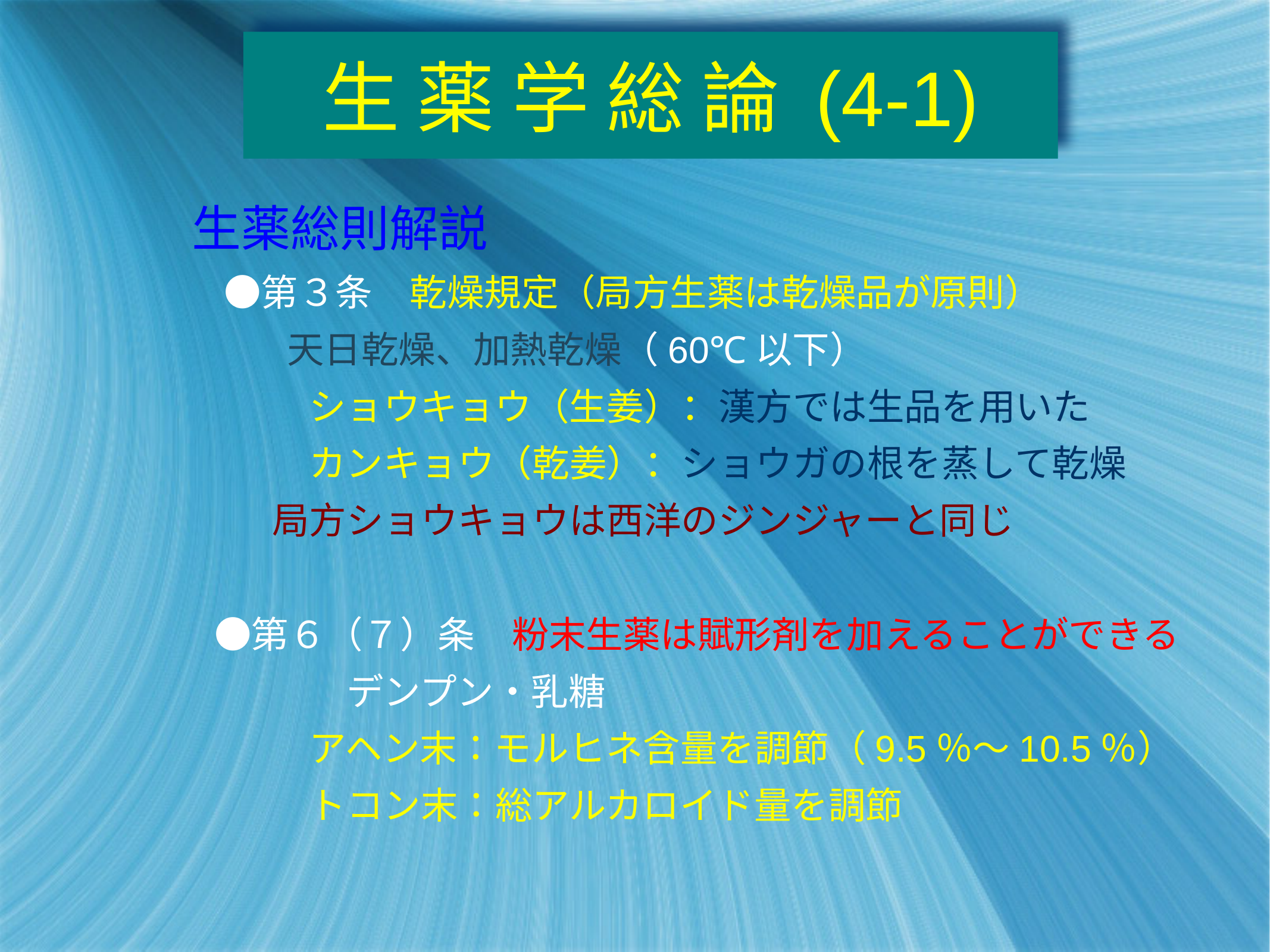

# 生 薬 学 総 論 (4-1)
　生薬総則解説
　　●第３条　乾燥規定（局方生薬は乾燥品が原則）
　　　　天日乾燥、加熱乾燥（60℃以下）
　　　　ショウキョウ（生姜）：漢方では生品を用いた
　　　　カンキョウ（乾姜）：ショウガの根を蒸して乾燥
　　　局方ショウキョウは西洋のジンジャーと同じ

　  ●第６（７）条　粉末生薬は賦形剤を加えることができる
　　　　　デンプン・乳糖
　　　　アヘン末：モルヒネ含量を調節（9.5％〜10.5％）
　　　　トコン末：総アルカロイド量を調節